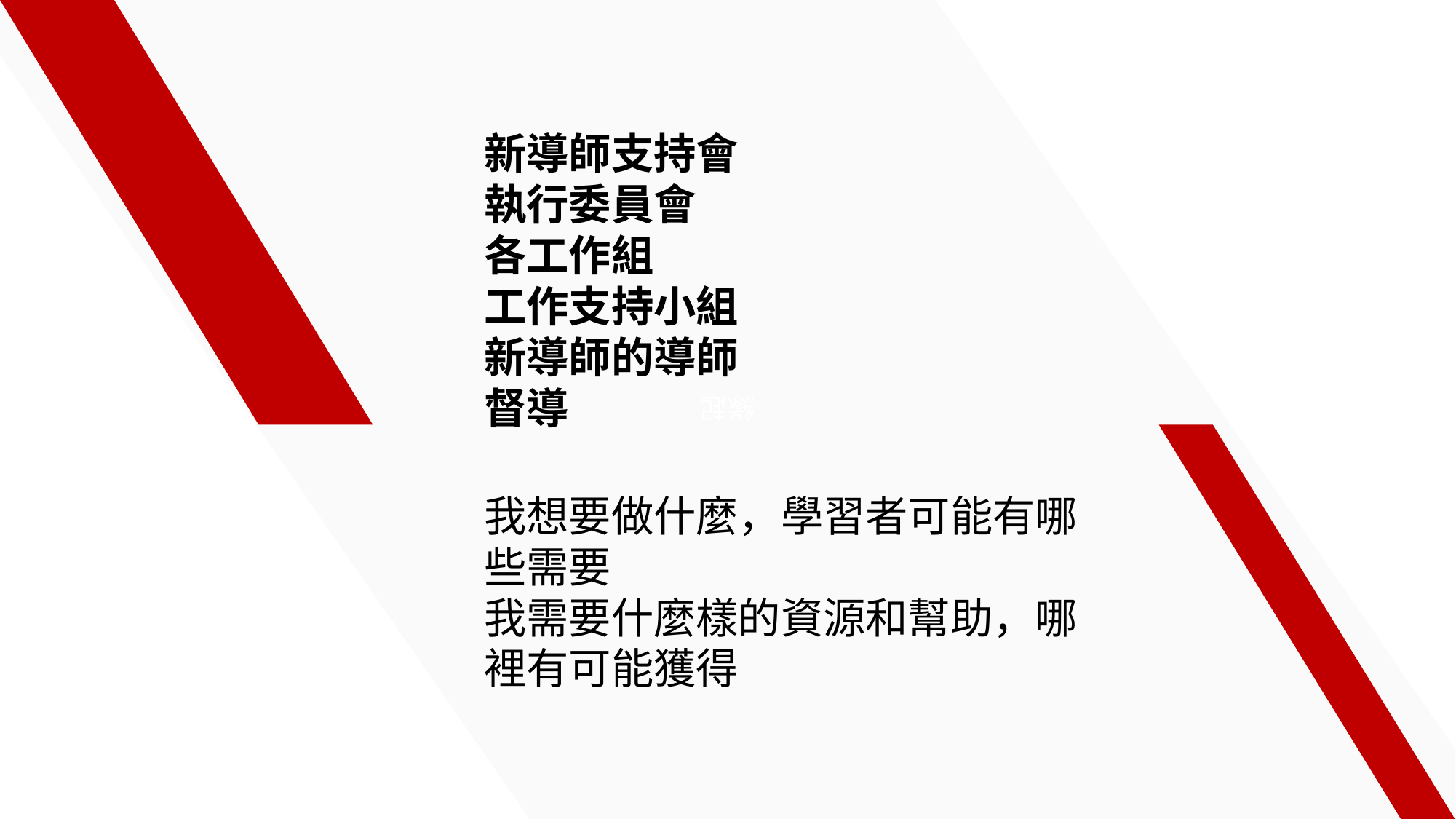

緣起

新導師支持會
執行委員會
各工作組
工作支持小組
新導師的導師
督導

我想要做什麼，學習者可能有哪些需要
我需要什麼樣的資源和幫助，哪裡有可能獲得